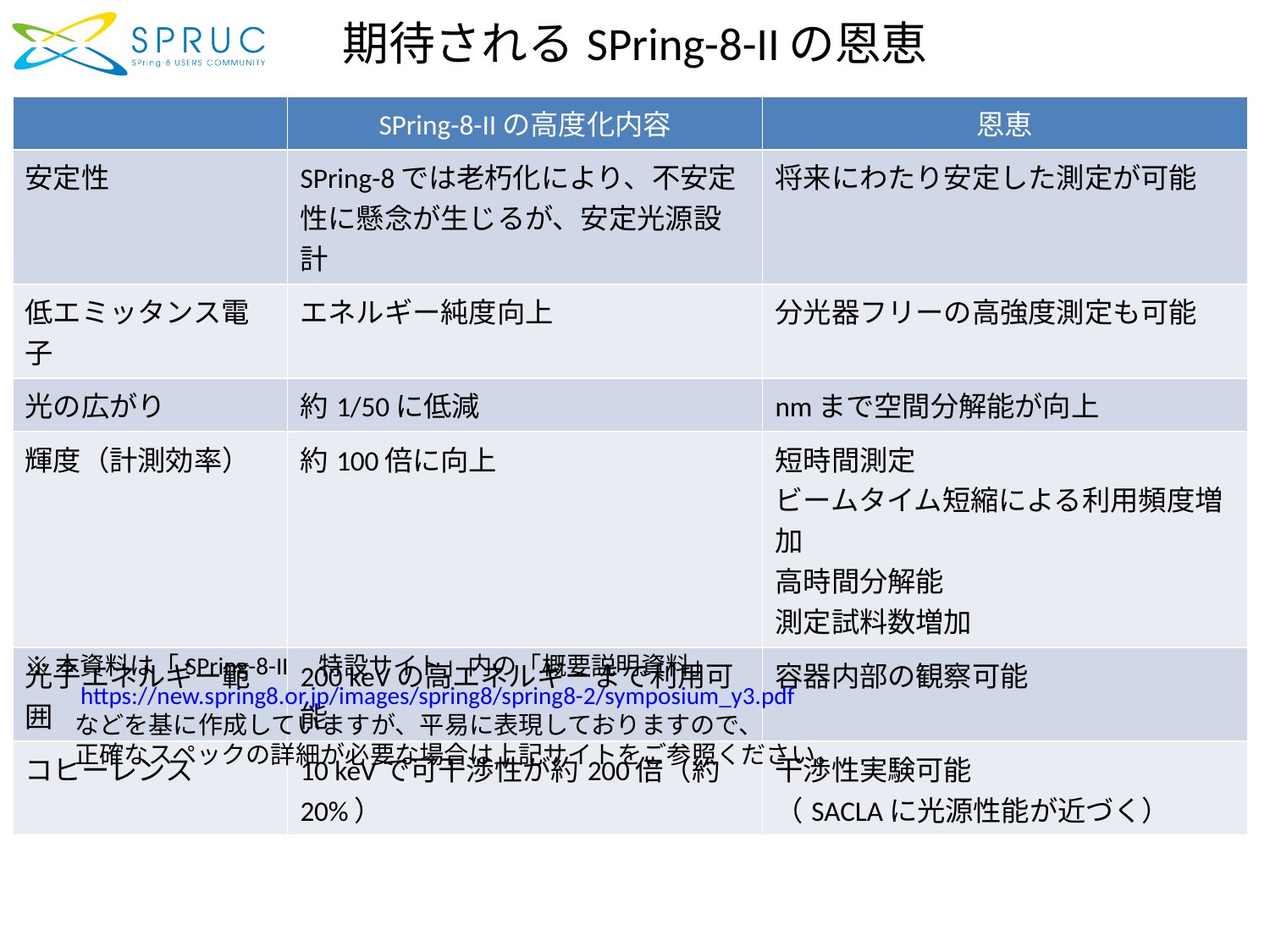

期待されるSPring-8-IIの恩恵
|  | SPring-8-IIの高度化内容 | 恩恵 |
| --- | --- | --- |
| 安定性 | SPring-8では老朽化により、不安定性に懸念が生じるが、安定光源設計 | 将来にわたり安定した測定が可能 |
| 低エミッタンス電子 | エネルギー純度向上 | 分光器フリーの高強度測定も可能 |
| 光の広がり | 約1/50に低減 | nmまで空間分解能が向上 |
| 輝度（計測効率） | 約100倍に向上 | 短時間測定 ビームタイム短縮による利用頻度増加 高時間分解能 測定試料数増加 |
| 光子エネルギー範囲 | 200 keVの高エネルギーまで利用可能 | 容器内部の観察可能 |
| コヒーレンス | 10 keVで可干渉性が約200倍（約20%） | 干渉性実験可能 （SACLAに光源性能が近づく） |
※本資料は「SPring-8-II　特設サイト」内の「概要説明資料」
　　https://new.spring8.or.jp/images/spring8/spring8-2/symposium_y3.pdf
　　などを基に作成していますが、平易に表現しておりますので、
　　正確なスペックの詳細が必要な場合は上記サイトをご参照ください。